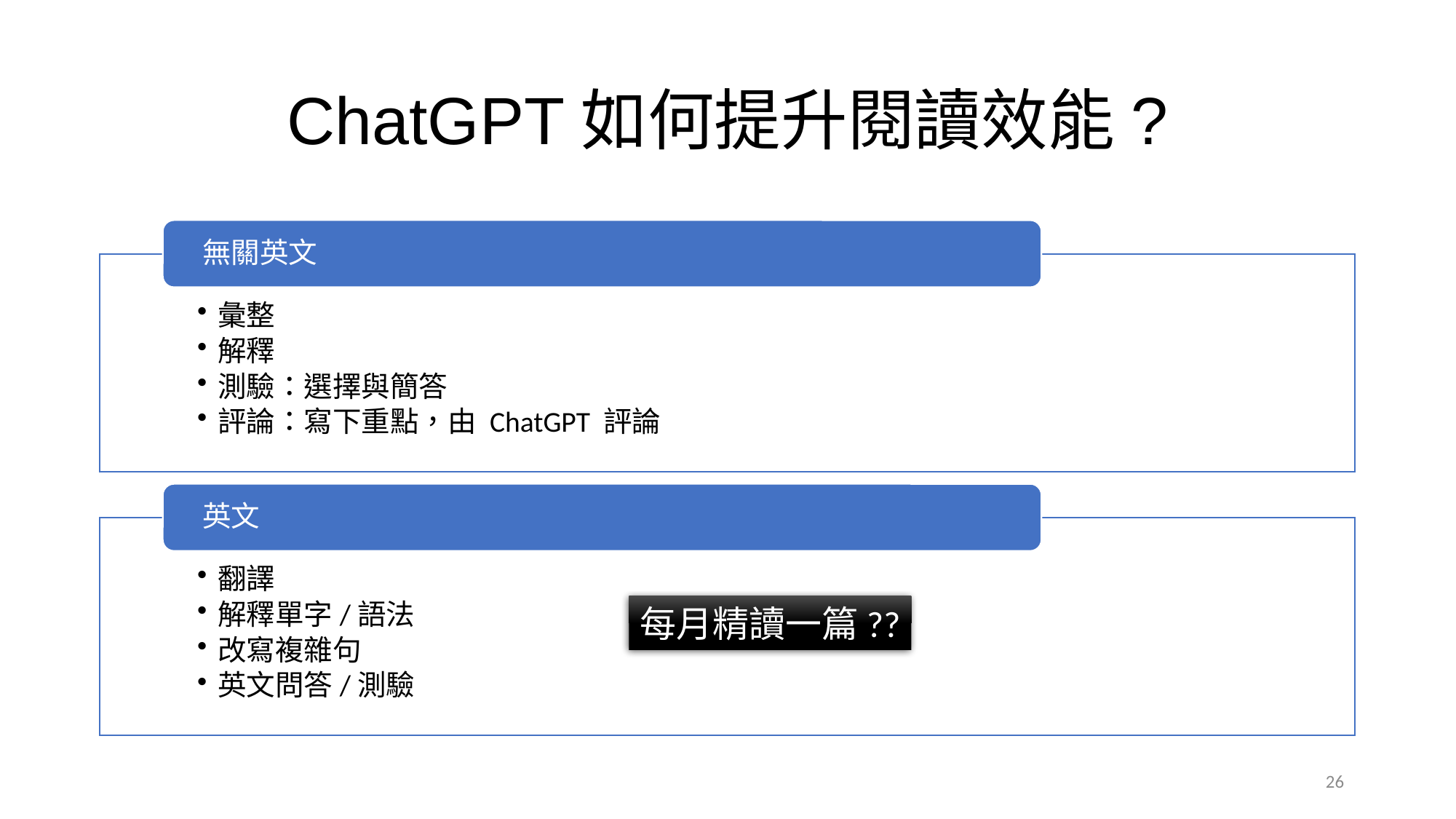

# ChatGPT如何提升閱讀效能?
彙整
解釋
測驗：選擇與簡答
評論：寫下重點，由 ChatGPT 評論
無關英文
翻譯
解釋單字/語法
改寫複雜句
英文問答/測驗
英文
每月精讀一篇??
26